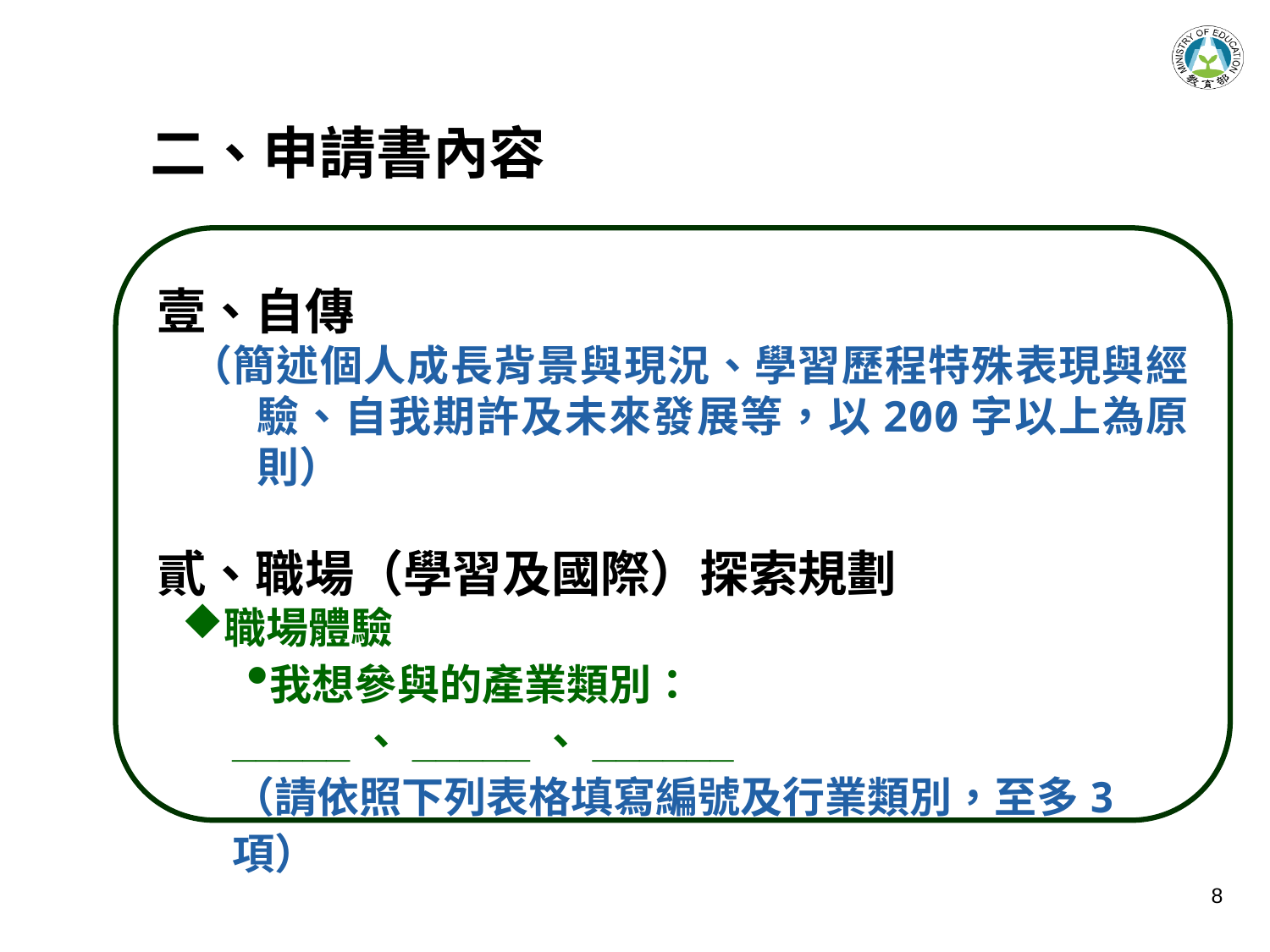

二、申請書內容

壹、自傳
  （簡述個人成長背景與現況、學習歷程特殊表現與經驗、自我期許及未來發展等，以200字以上為原則）

貳、職場（學習及國際）探索規劃
職場體驗
我想參與的產業類別：_____、_____、______
（請依照下列表格填寫編號及行業類別，至多3項）
8